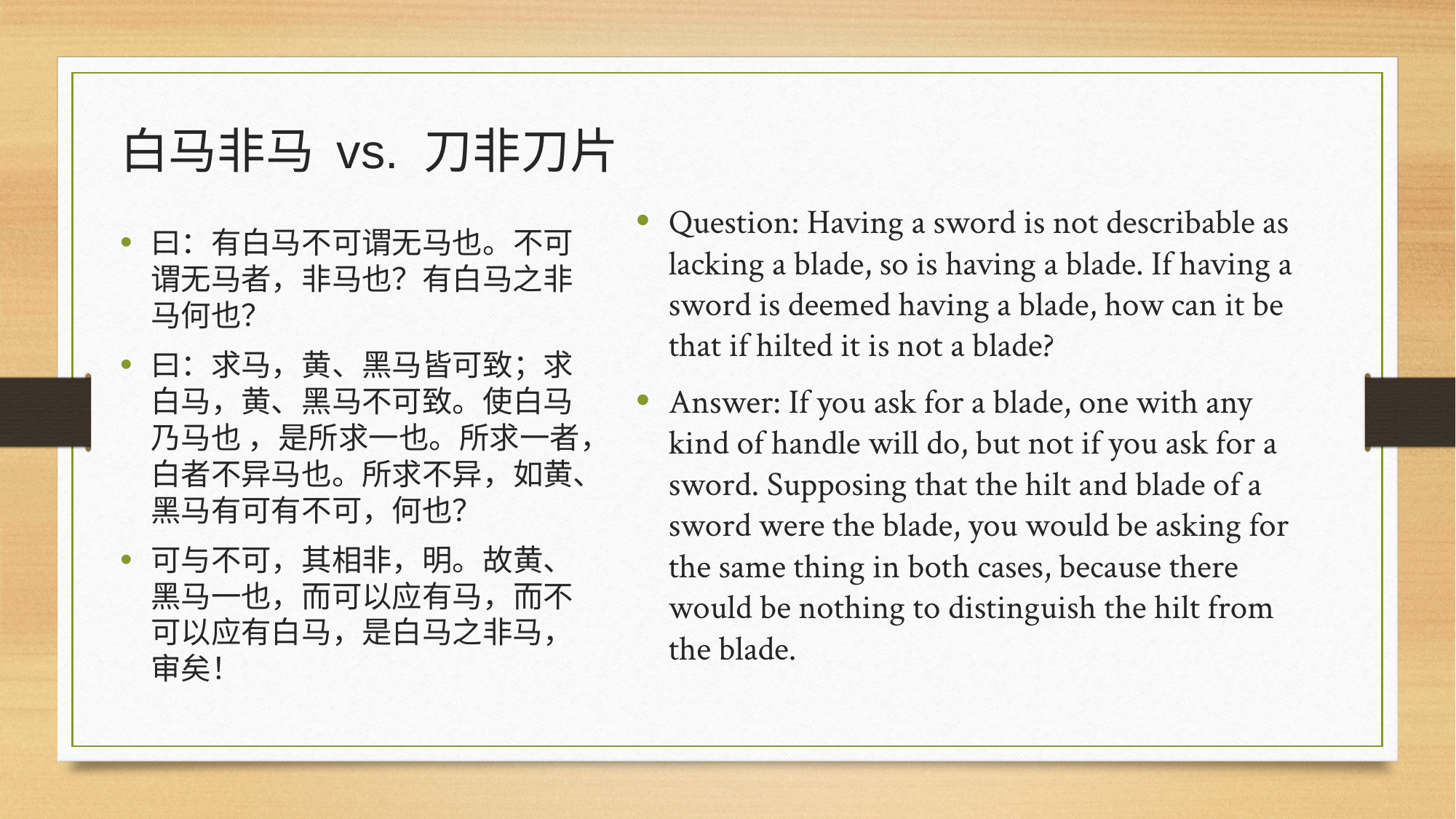

白马非马 vs. 刀非刀片
Question: Having a sword is not describable as lacking a blade, so is having a blade. If having a sword is deemed having a blade, how can it be that if hilted it is not a blade?
Answer: If you ask for a blade, one with any kind of handle will do, but not if you ask for a sword. Supposing that the hilt and blade of a sword were the blade, you would be asking for the same thing in both cases, because there would be nothing to distinguish the hilt from the blade.
曰：有白马不可谓无马也。不可谓无马者，非马也？有白马之非马何也？
曰：求马，黄、黑马皆可致；求白马，黄、黑马不可致。使白马乃马也 ，是所求一也。所求一者，白者不异马也。所求不异，如黄、黑马有可有不可，何也？
可与不可，其相非，明。故黄、黑马一也，而可以应有马，而不可以应有白马，是白马之非马，审矣！